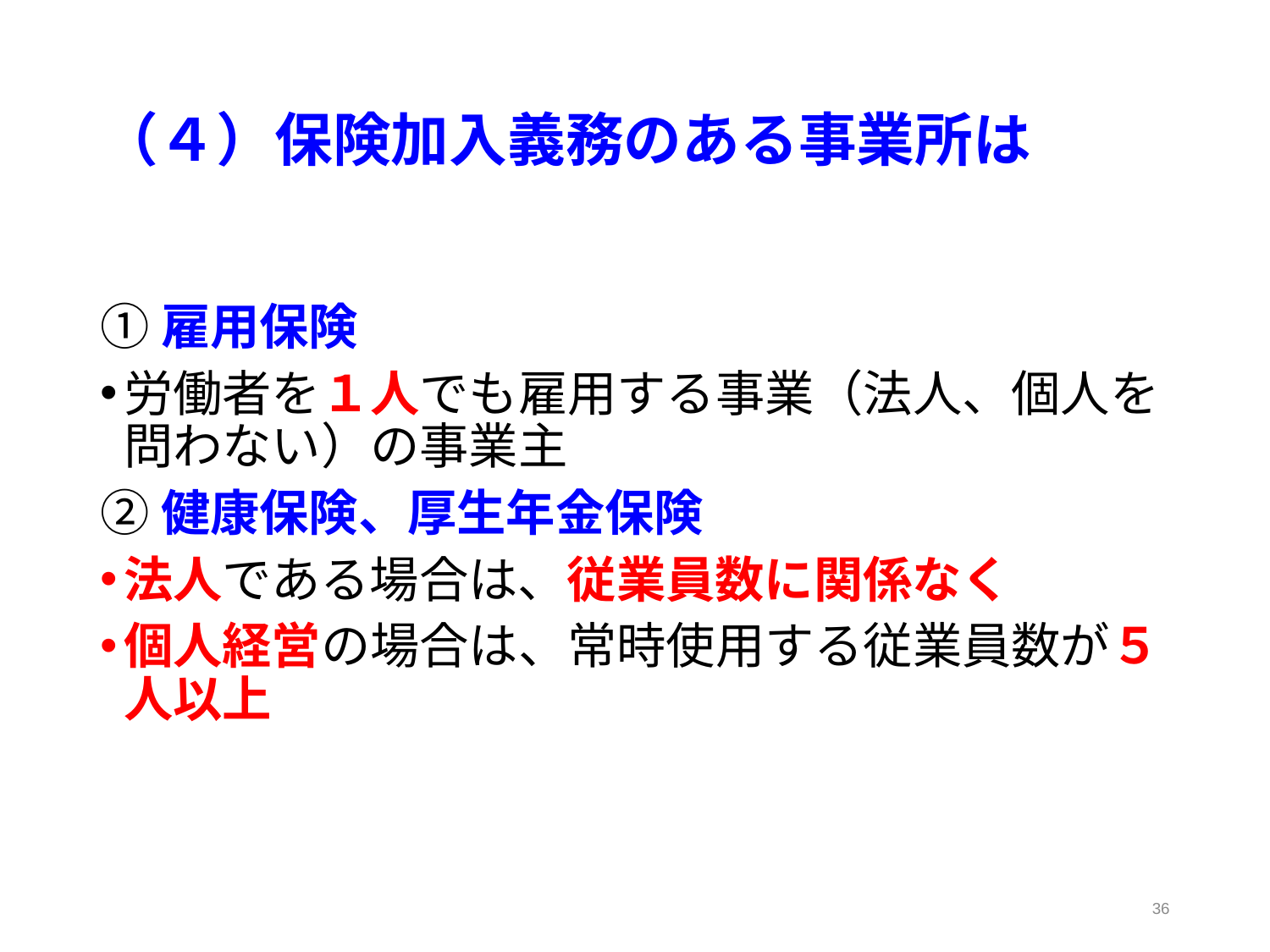

# （４）保険加入義務のある事業所は
➀雇用保険
労働者を１人でも雇用する事業（法人、個人を問わない）の事業主
➁健康保険、厚生年金保険
法人である場合は、従業員数に関係なく
個人経営の場合は、常時使用する従業員数が５人以上

36